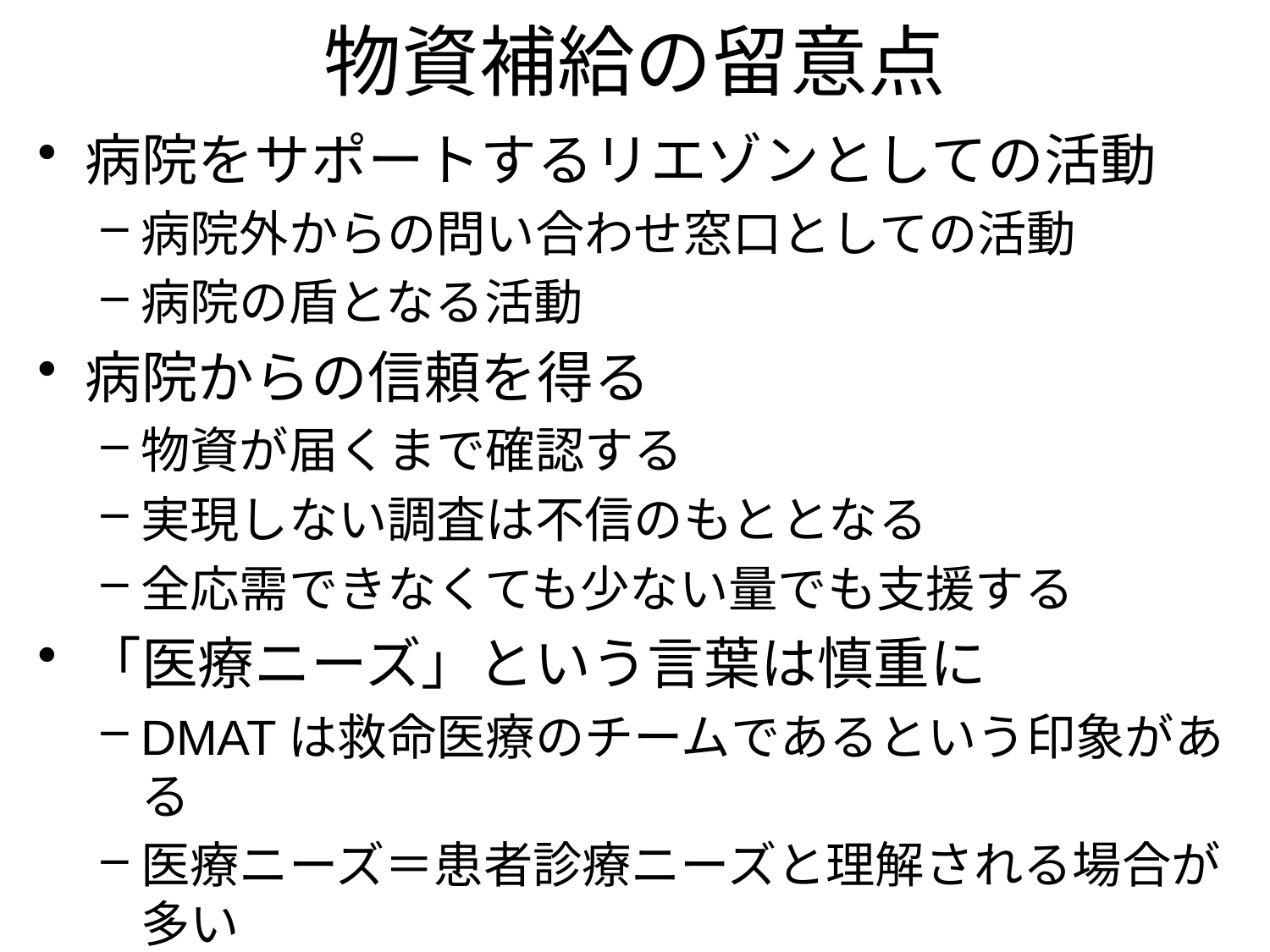

# 物資補給の留意点
病院をサポートするリエゾンとしての活動
病院外からの問い合わせ窓口としての活動
病院の盾となる活動
病院からの信頼を得る
物資が届くまで確認する
実現しない調査は不信のもととなる
全応需できなくても少ない量でも支援する
「医療ニーズ」という言葉は慎重に
DMATは救命医療のチームであるという印象がある
医療ニーズ＝患者診療ニーズと理解される場合が多い